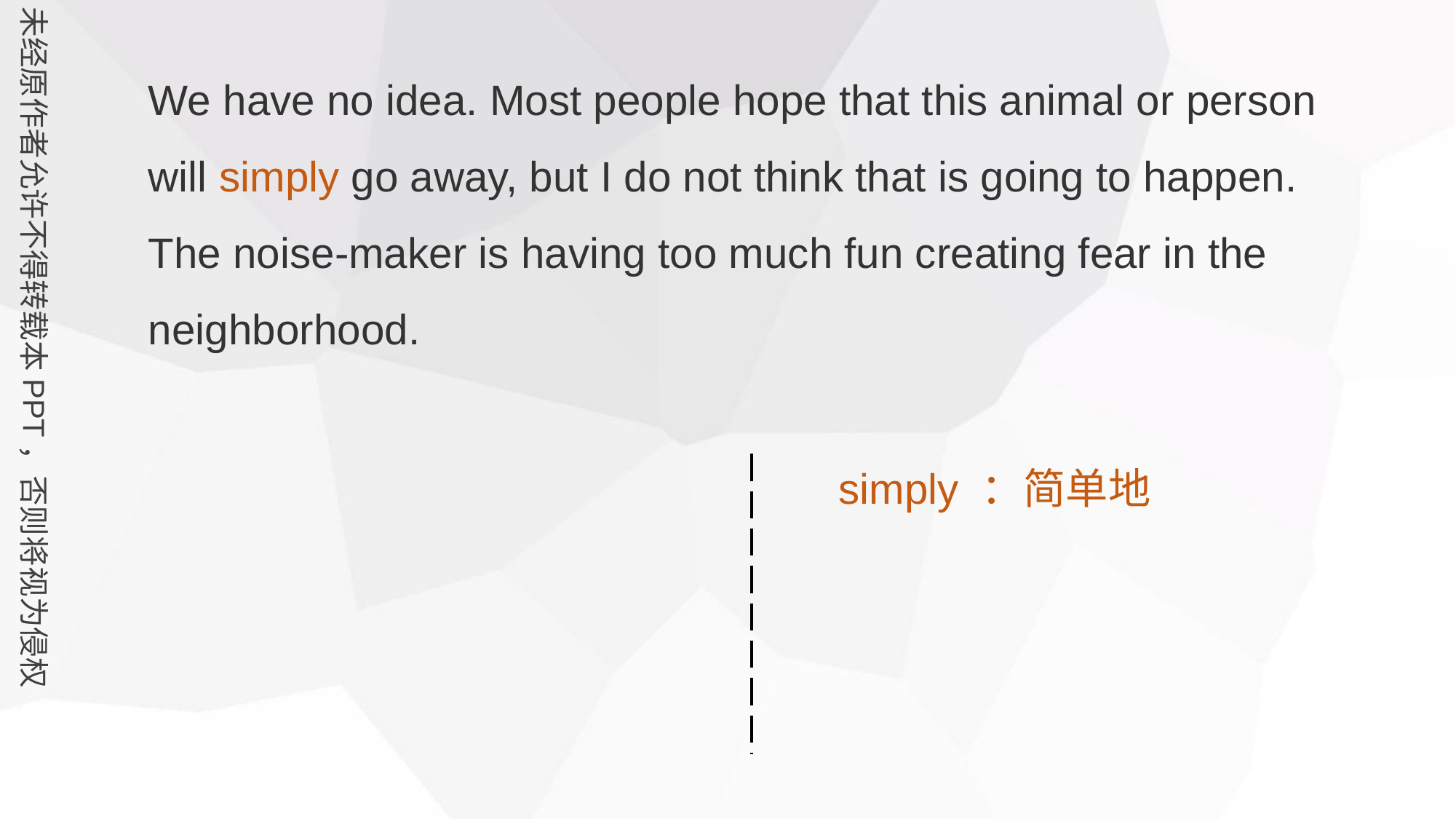

We have no idea. Most people hope that this animal or person will simply go away, but I do not think that is going to happen. The noise-maker is having too much fun creating fear in the neighborhood.
simply ：简单地